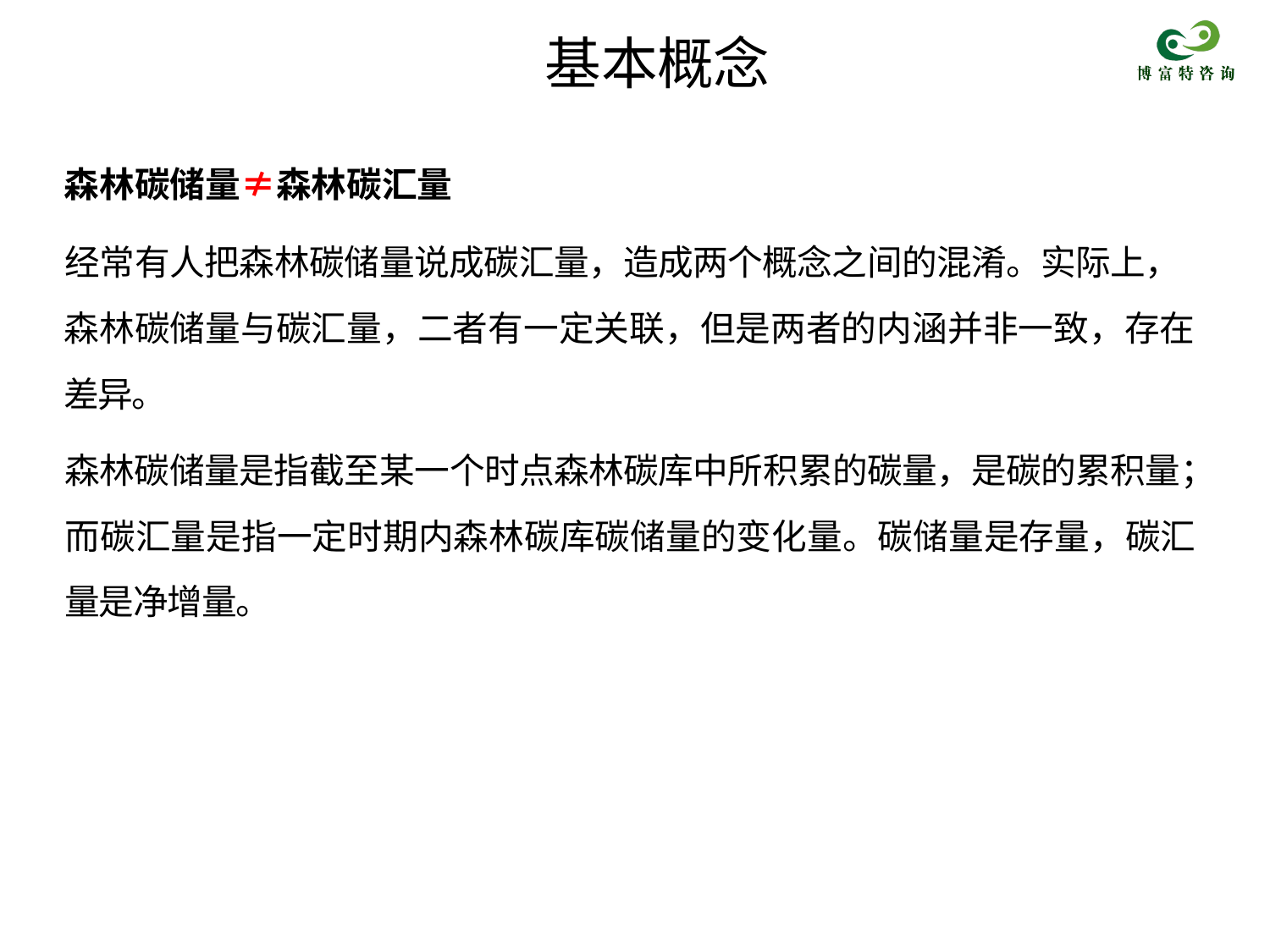

基本概念

森林碳储量≠森林碳汇量

经常有人把森林碳储量说成碳汇量，造成两个概念之间的混淆。实际上，
森林碳储量与碳汇量，二者有一定关联，但是两者的内涵并非一致，存在    差异。

森林碳储量是指截至某一个时点森林碳库中所积累的碳量，是碳的累积量；
而碳汇量是指一定时期内森林碳库碳储量的变化量。碳储量是存量，碳汇    量是净增量。